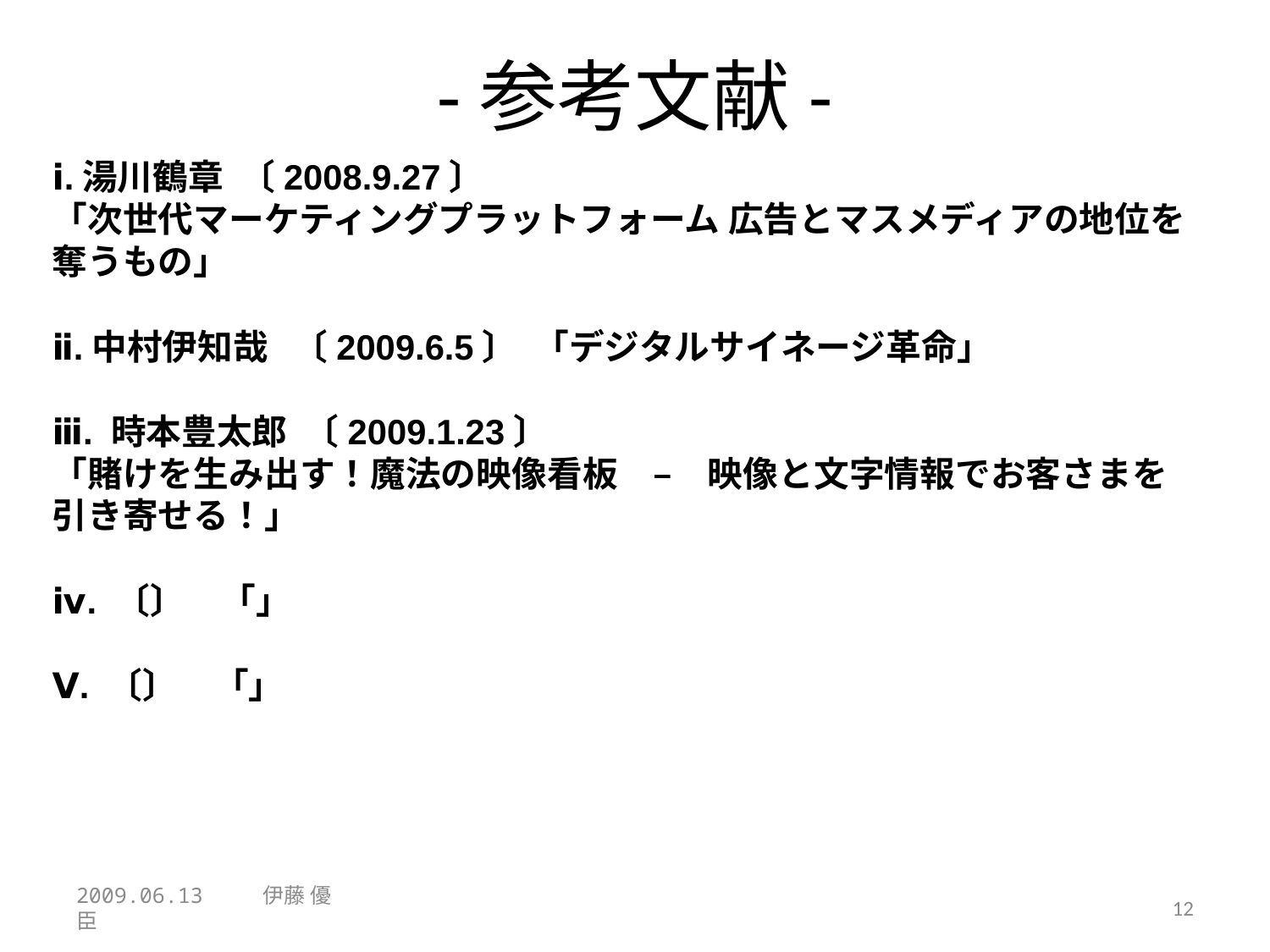

# -参考文献-

ⅰ.湯川鶴章  〔2008.9.27〕
「次世代マーケティングプラットフォーム 広告とマスメディアの地位を奪うもの」

ⅱ.中村伊知哉   〔2009.6.5〕  「デジタルサイネージ革命」

ⅲ. 時本豊太郎  〔2009.1.23〕　
「賭けを生み出す！魔法の映像看板　–　映像と文字情報でお客さまを引き寄せる！」

ⅳ. 〔〕　「」

Ⅴ. 〔〕　「」

2009.06.13 　　伊藤 優臣
12